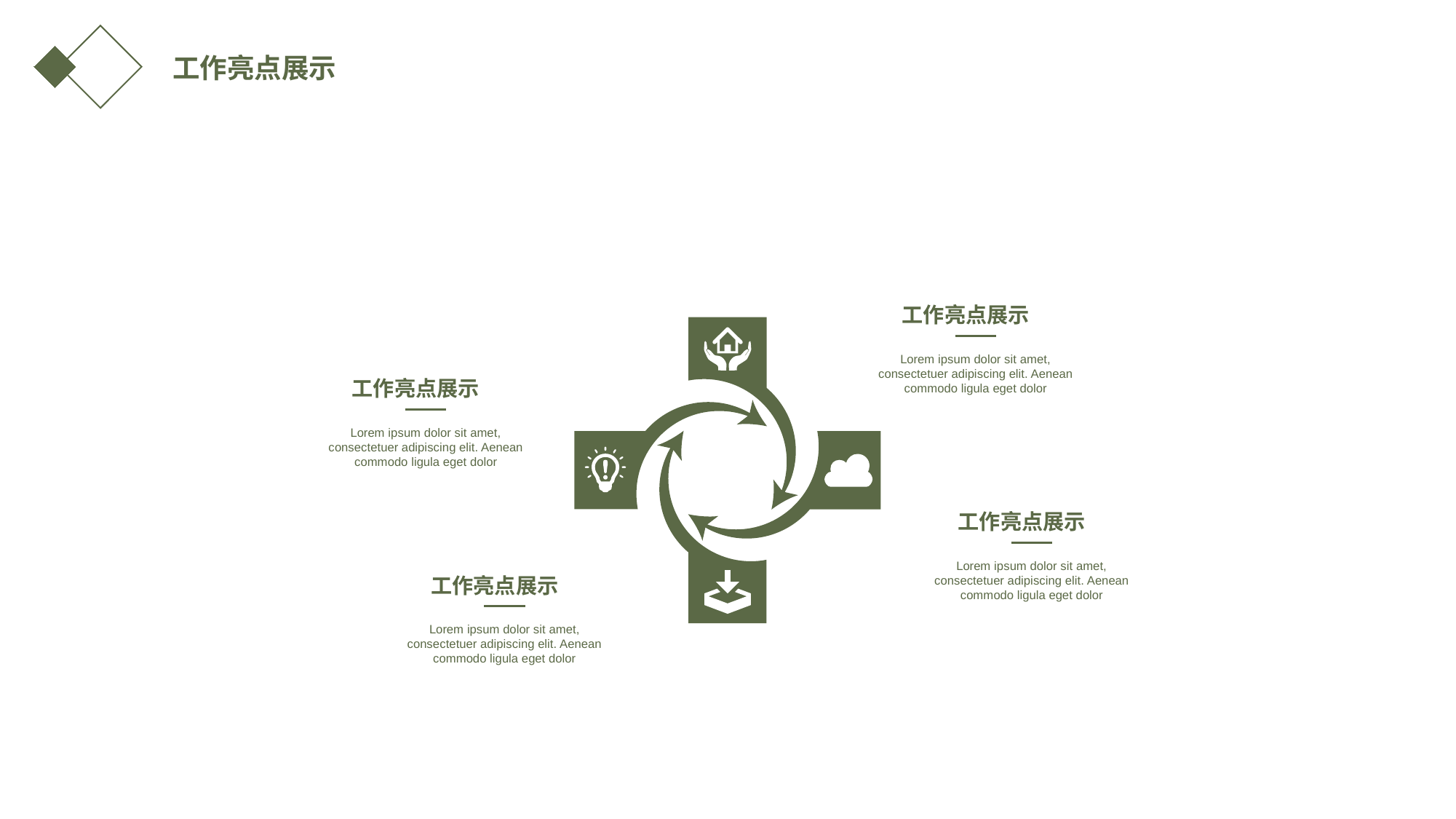

工作亮点展示
工作亮点展示

Lorem ipsum dolor sit amet, consectetuer adipiscing elit. Aenean commodo ligula eget dolor
工作亮点展示
Lorem ipsum dolor sit amet, consectetuer adipiscing elit. Aenean commodo ligula eget dolor
工作亮点展示
Lorem ipsum dolor sit amet, consectetuer adipiscing elit. Aenean commodo ligula eget dolor
工作亮点展示
Lorem ipsum dolor sit amet, consectetuer adipiscing elit. Aenean commodo ligula eget dolor